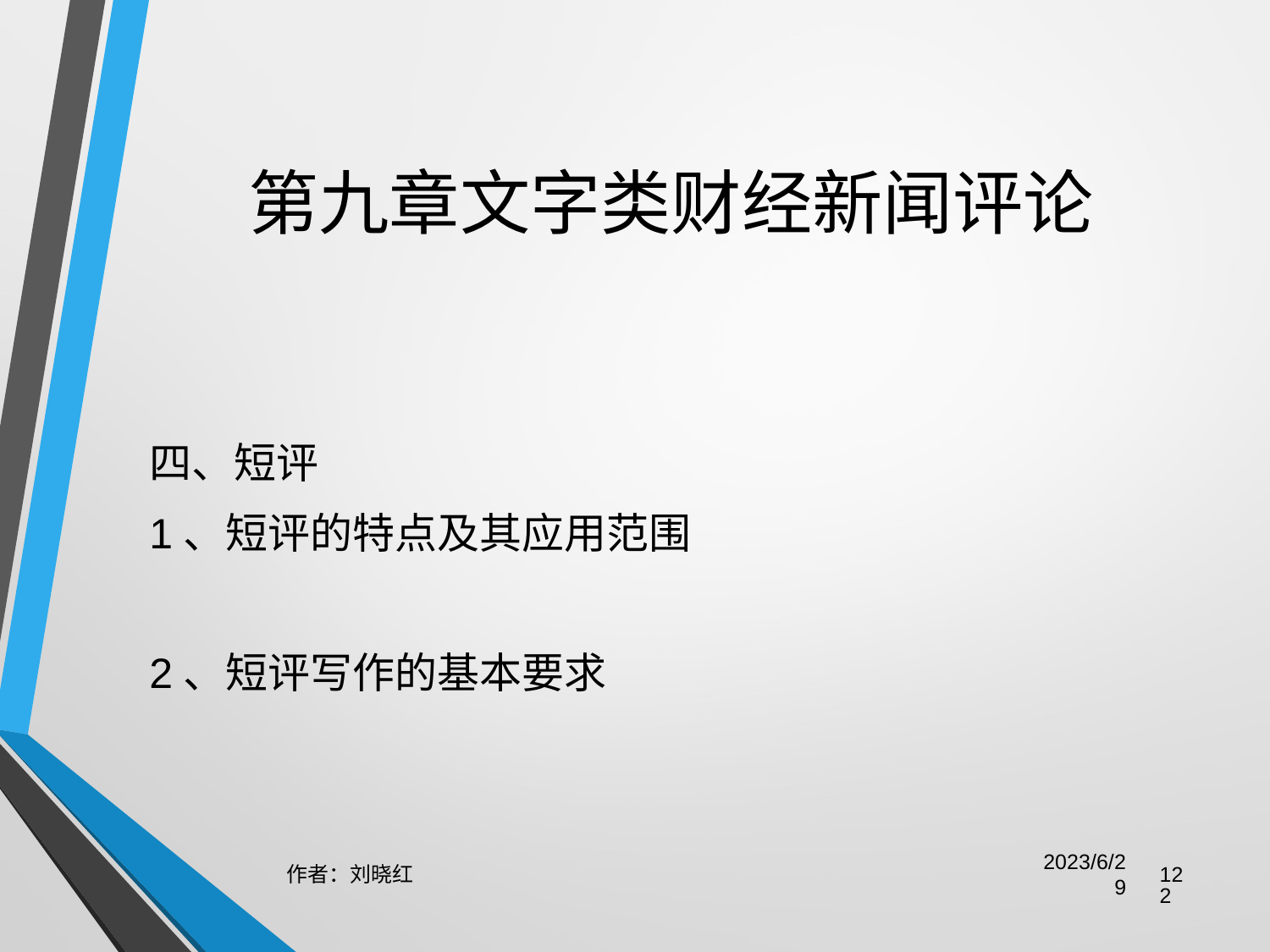

# 第九章文字类财经新闻评论
四、短评
1、短评的特点及其应用范围

2、短评写作的基本要求

作者：刘晓红
2023/6/29
122